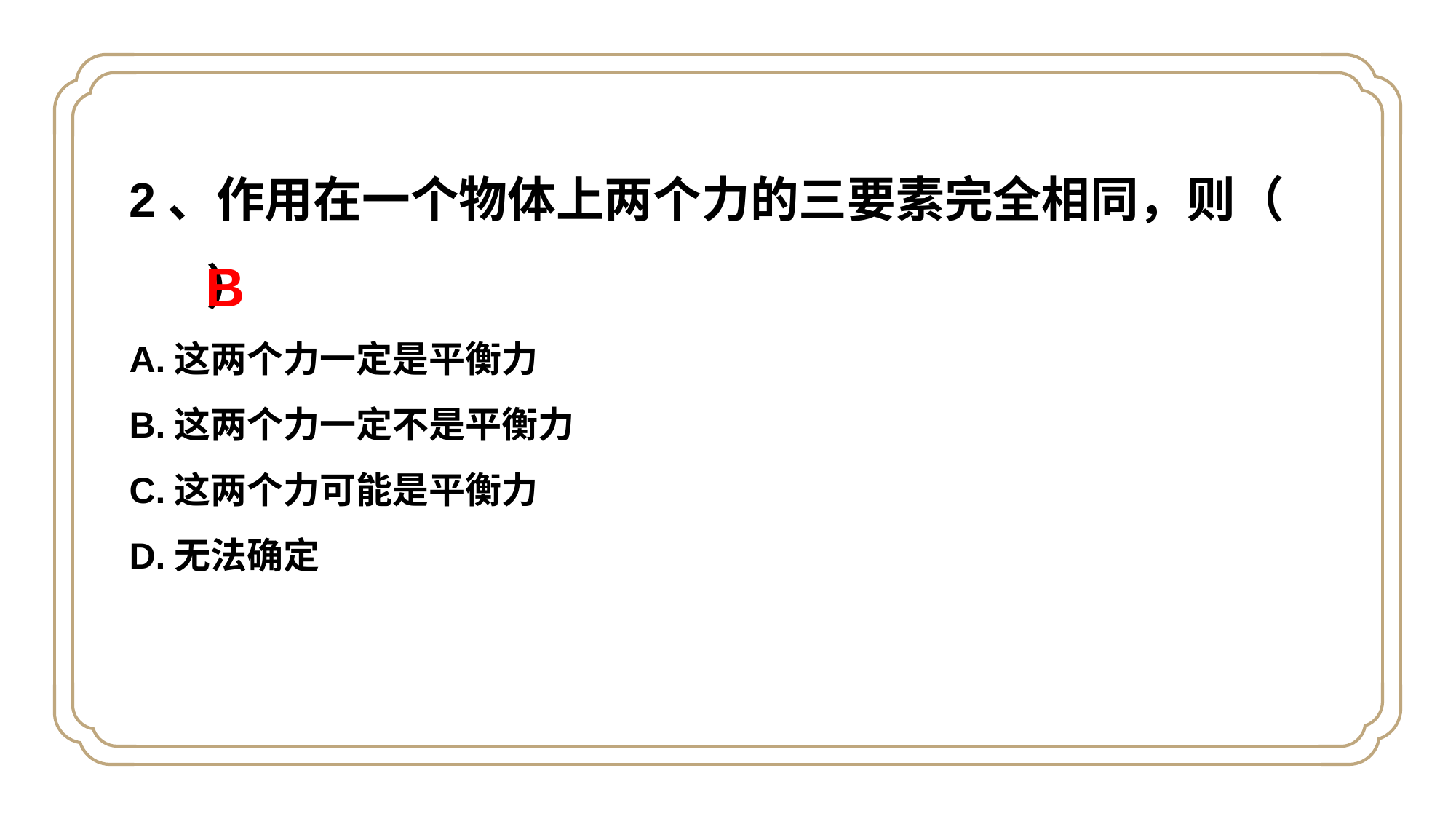

2、作用在一个物体上两个力的三要素完全相同，则（         ）
A.这两个力一定是平衡力
B.这两个力一定不是平衡力
C.这两个力可能是平衡力
D.无法确定
B